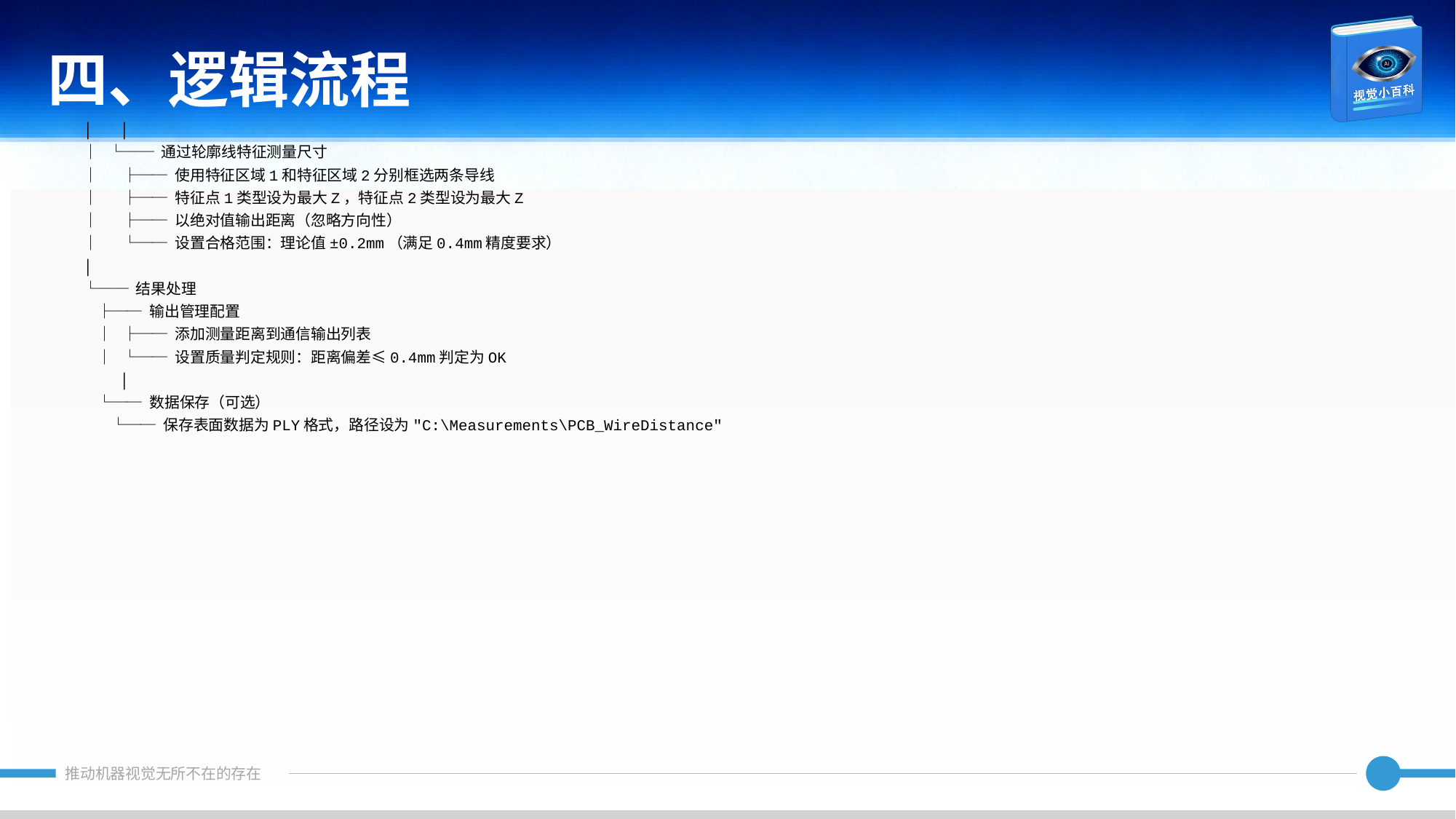

四、逻辑流程

│   │
│   └── 通过轮廓线特征测量尺寸
│       ├── 使用特征区域1和特征区域2分别框选两条导线
│       ├── 特征点1类型设为最大Z，特征点2类型设为最大Z
│       ├── 以绝对值输出距离（忽略方向性）
│       └── 设置合格范围：理论值±0.2mm（满足0.4mm精度要求）
│
└── 结果处理
    ├── 输出管理配置
    │   ├── 添加测量距离到通信输出列表
    │   └── 设置质量判定规则：距离偏差≤0.4mm判定为OK
    │
    └── 数据保存（可选）
        └── 保存表面数据为PLY格式，路径设为"C:\Measurements\PCB_WireDistance"
9